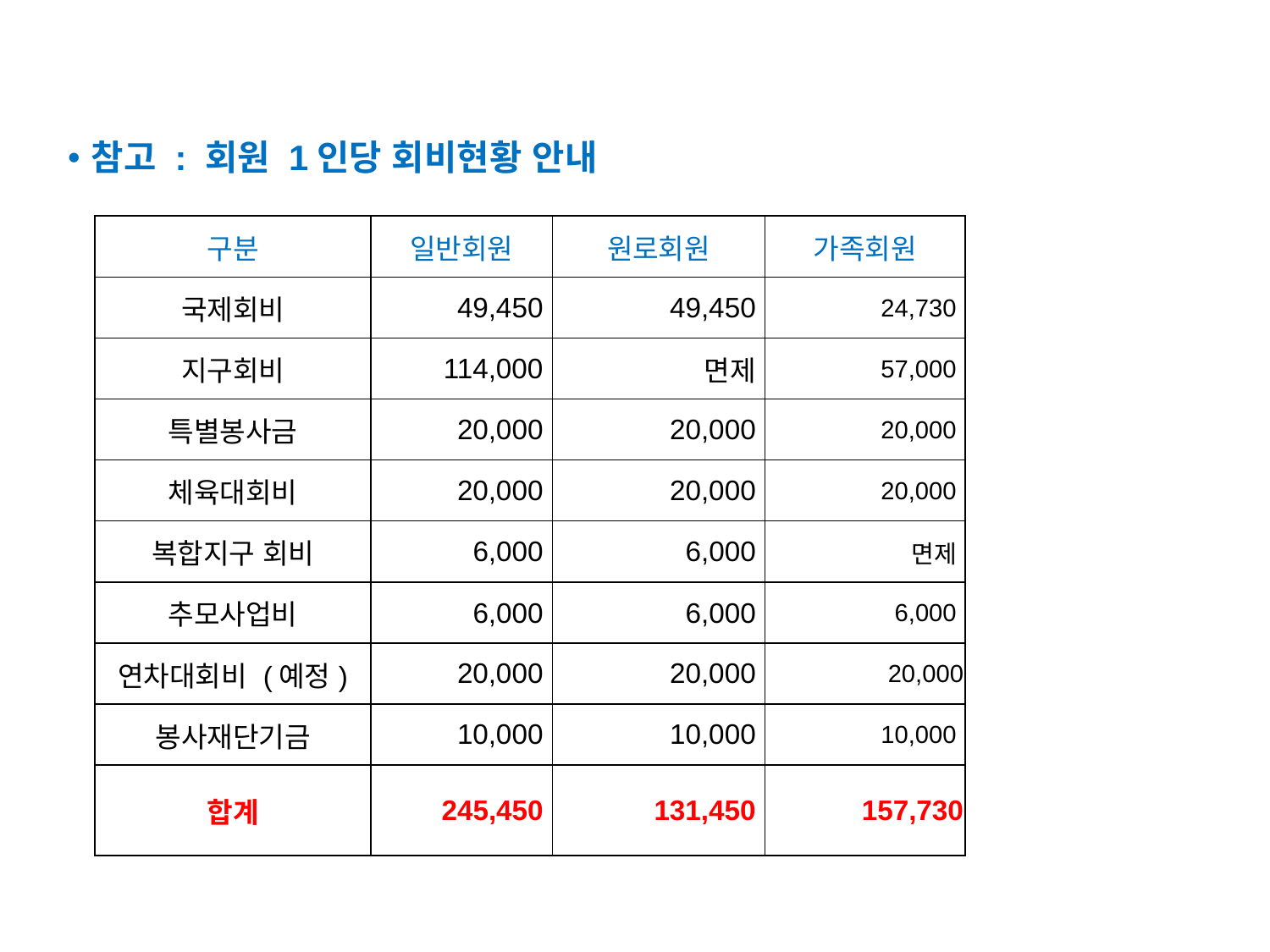

참고 : 회원 1인당 회비현황 안내

| 구분 | 일반회원 | 원로회원 | 가족회원 |
| --- | --- | --- | --- |
| 국제회비 | 49,450 | 49,450 | 24,730 |
| 지구회비 | 114,000 | 면제 | 57,000 |
| 특별봉사금 | 20,000 | 20,000 | 20,000 |
| 체육대회비 | 20,000 | 20,000 | 20,000 |
| 복합지구 회비 | 6,000 | 6,000 | 면제 |
| 추모사업비 | 6,000 | 6,000 | 6,000 |
| 연차대회비 (예정) | 20,000 | 20,000 | 20,000 |
| 봉사재단기금 | 10,000 | 10,000 | 10,000 |
| 합계 | 245,450 | 131,450 | 157,730 |